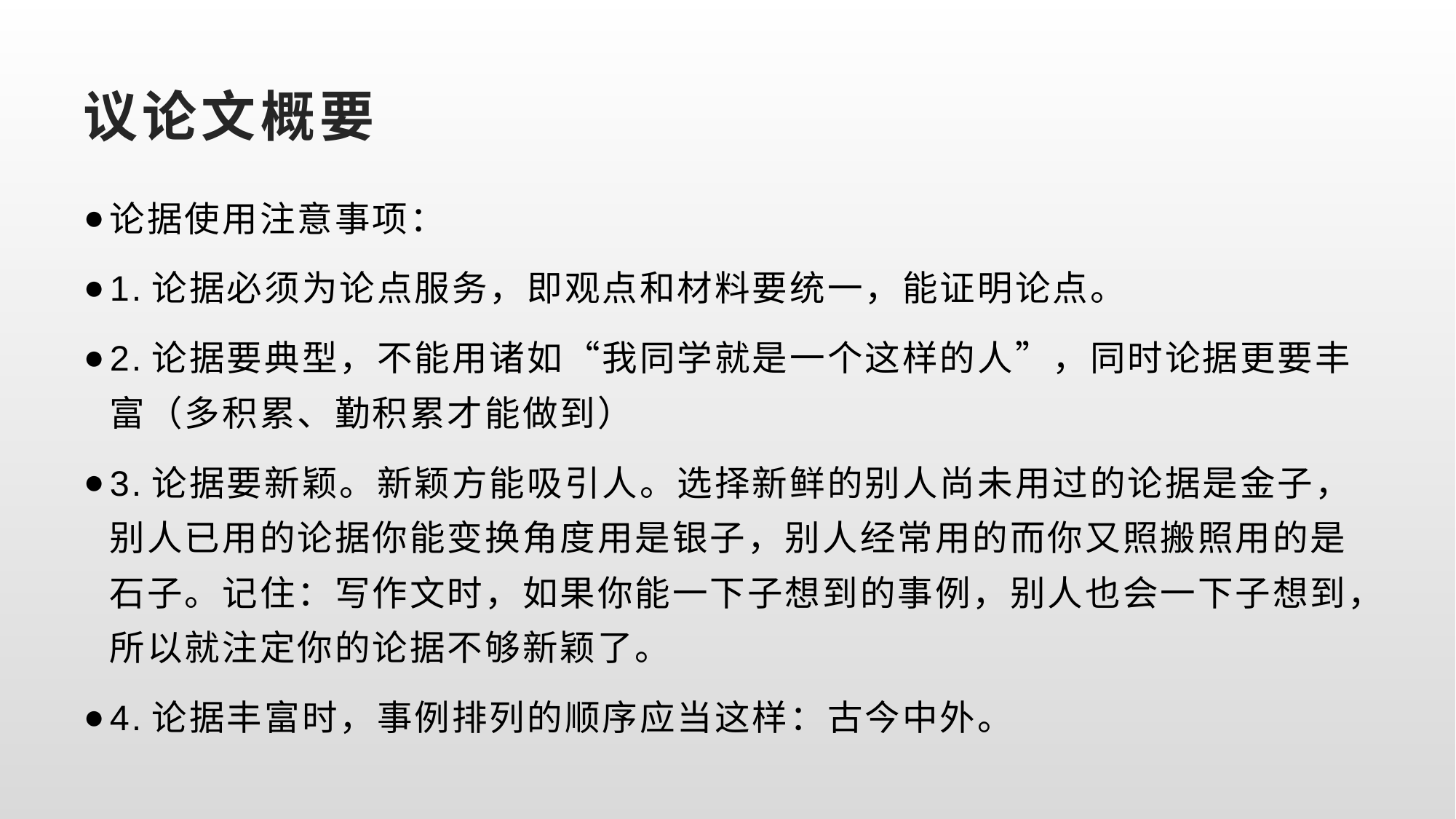

# 议论文概要
论据使用注意事项：
1.论据必须为论点服务，即观点和材料要统一，能证明论点。
2.论据要典型，不能用诸如“我同学就是一个这样的人”，同时论据更要丰富（多积累、勤积累才能做到）
3.论据要新颖。新颖方能吸引人。选择新鲜的别人尚未用过的论据是金子，别人已用的论据你能变换角度用是银子，别人经常用的而你又照搬照用的是石子。记住：写作文时，如果你能一下子想到的事例，别人也会一下子想到，所以就注定你的论据不够新颖了。
4.论据丰富时，事例排列的顺序应当这样：古今中外。